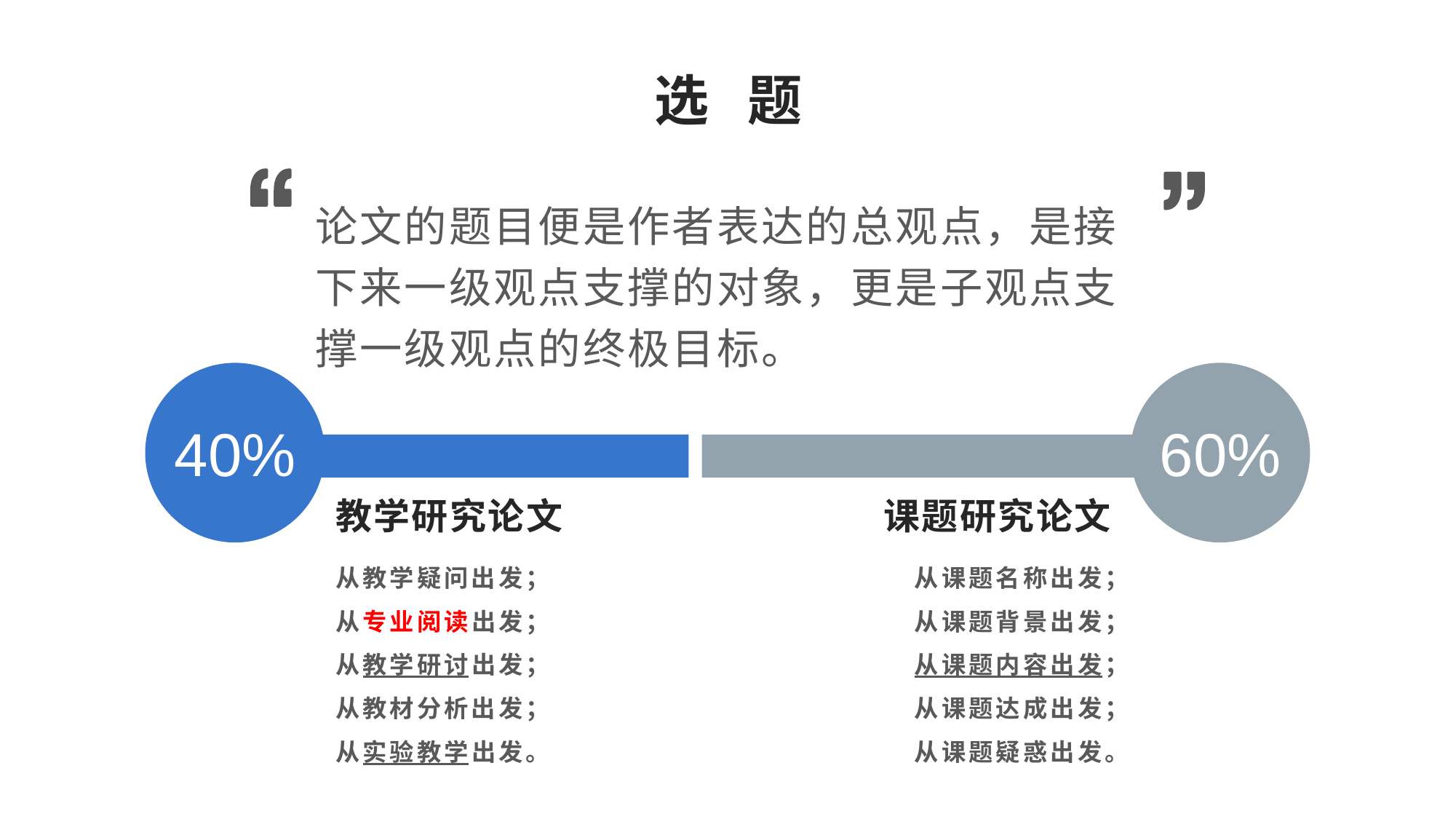

选  题

论文的题目便是作者表达的总观点，是接下来一级观点支撑的对象，更是子观点支撑一级观点的终极目标。
40%
60%

教学研究论文
课题研究论文
从教学疑问出发；
从专业阅读出发；
从教学研讨出发；
从教材分析出发；
从实验教学出发。
从课题名称出发；
从课题背景出发；
从课题内容出发；
从课题达成出发；
从课题疑惑出发。